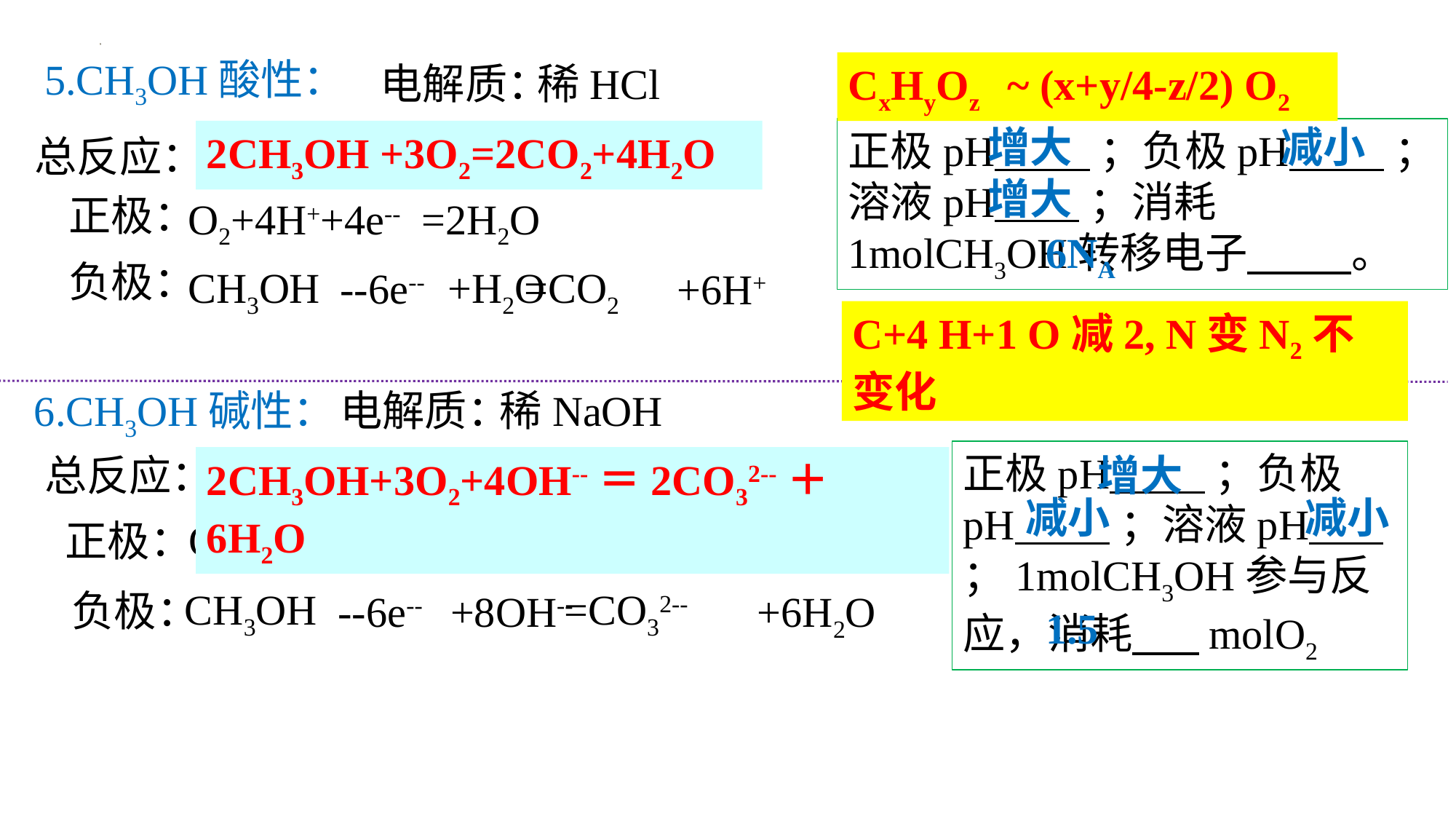

5.CH3OH酸性：
电解质：
稀HCl
CxHyOz   ~ (x+y/4-z/2) O2
增大
减小
正极pH         ；负极pH         ；
溶液pH        ；消耗1molCH3OH转移电子           。
2CH3OH +3O2=2CO2+4H2O
总反应：
CH3OH+     O2=CO2+   H2O
3/2
2
增大
正极：
O2+4H++4e--  =2H2O
6NA
负极：
CH3OH                                 =CO2
+H2O
--6e--
+6H+
C+4 H+1 O减2, N变N2不变化
电解质：
稀NaOH
6.CH3OH碱性：
正极pH         ；负极pH         ；溶液pH        ；1molCH3OH参与反应，消耗       molO2
总反应：
增大
CH3OH+     O2  +             = CO32--  +    H2O
3/2
3
2CH3OH+3O2+4OH--＝2CO32--＋6H2O
2OH--
减小
减小
O2＋4e--+2 H2O = 4OH--
正极：
CH3OH                                        =CO32--
负极：
--6e--
+8OH--
+6H2O
1.5